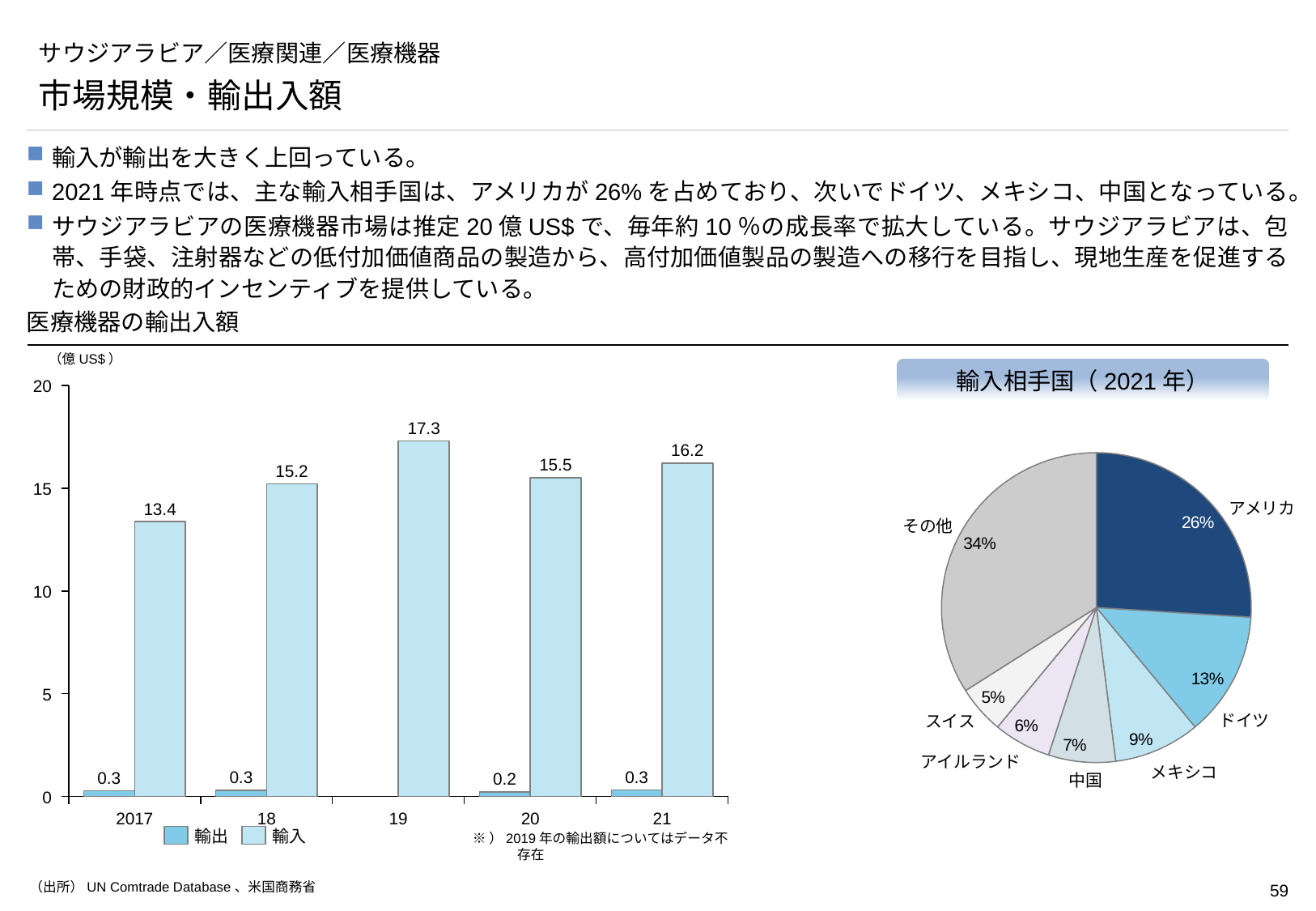

# サウジアラビア／医療関連／医療機器
市場規模・輸出入額
輸入が輸出を大きく上回っている。
2021年時点では、主な輸入相手国は、アメリカが26%を占めており、次いでドイツ、メキシコ、中国となっている。
サウジアラビアの医療機器市場は推定20億US$で、毎年約10％の成長率で拡大している。サウジアラビアは、包帯、手袋、注射器などの低付加価値商品の製造から、高付加価値製品の製造への移行を目指し、現地生産を促進するための財政的インセンティブを提供している。
医療機器の輸出入額
（億US$）
輸入相手国（2021年）

### Chart

| Category |  |  |
|---|---|---|
20
17.3
16.2

### Chart

| Category |  |
|---|---|

### Chart

| Category |
|---|
15.5
15.2
15
アメリカ
13.4
その他
10
5
ドイツ
スイス
アイルランド
メキシコ
0.3
0.3
0.3
0.2
中国
0
2017
18
19
20
21
輸出
輸入

※）2019年の輸出額についてはデータ不存在
（出所）UN Comtrade Database、米国商務省